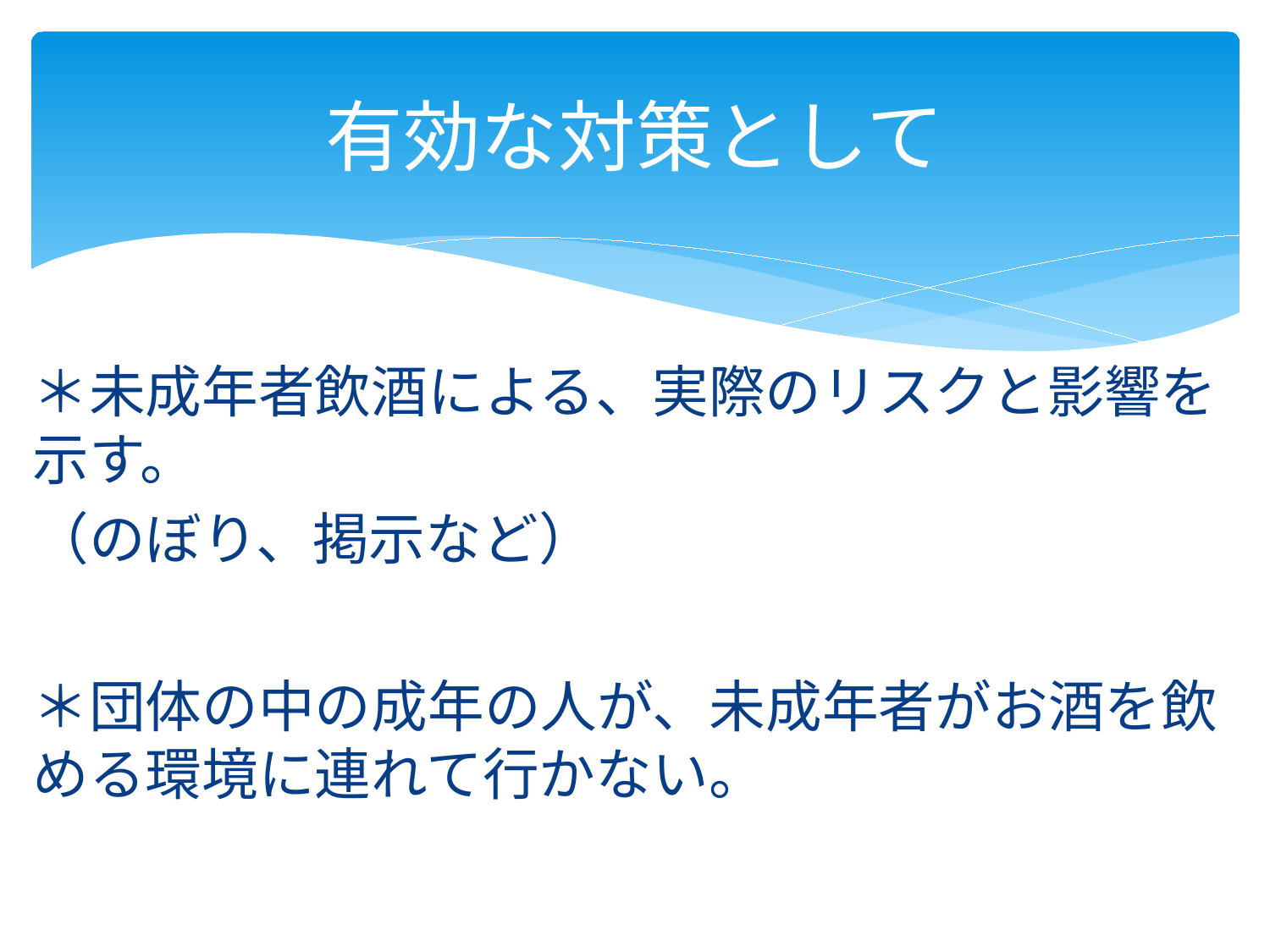

# 有効な対策として
＊未成年者飲酒による、実際のリスクと影響を示す。
（のぼり、掲示など）

＊団体の中の成年の人が、未成年者がお酒を飲める環境に連れて行かない。